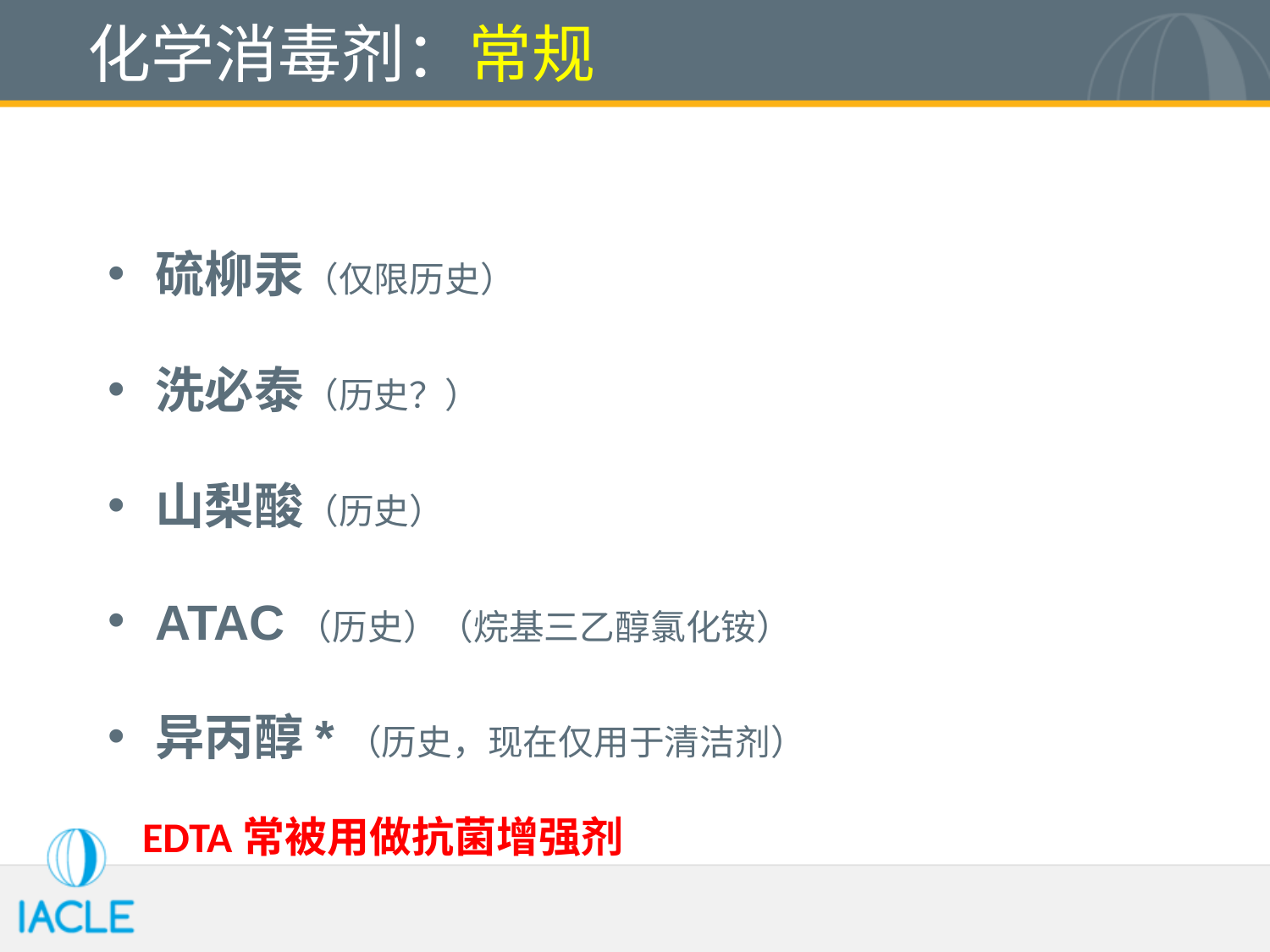

# 化学消毒剂：常规
硫柳汞（仅限历史）
洗必泰（历史？）
山梨酸（历史）
ATAC（历史）（烷基三乙醇氯化铵）
异丙醇*（历史，现在仅用于清洁剂）
EDTA常被用做抗菌增强剂